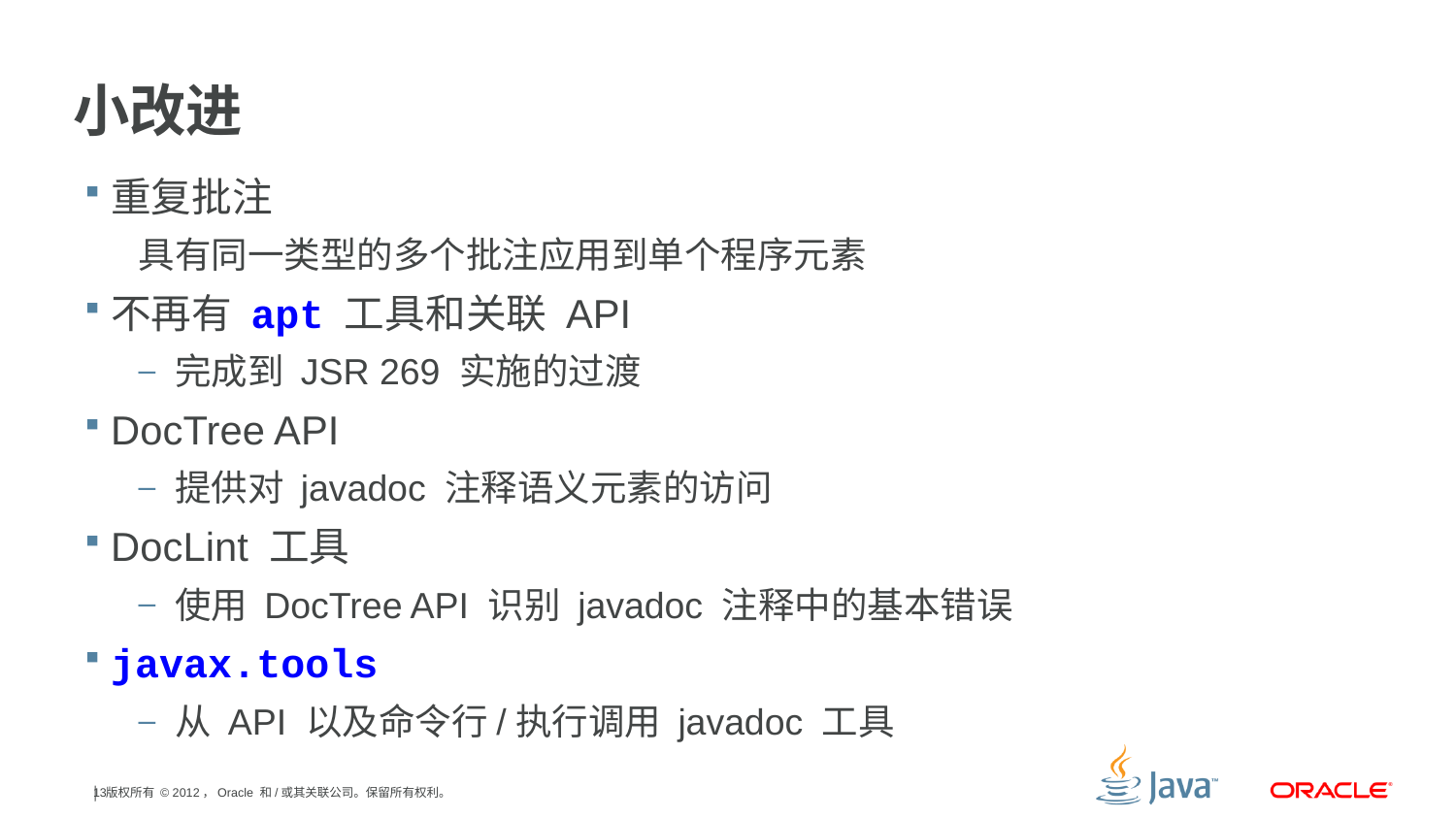

# 小改进
重复批注
具有同一类型的多个批注应用到单个程序元素
不再有 apt 工具和关联 API
完成到 JSR 269 实施的过渡
DocTree API
提供对 javadoc 注释语义元素的访问
DocLint 工具
使用 DocTree API 识别 javadoc 注释中的基本错误
javax.tools
从 API 以及命令行/执行调用 javadoc 工具